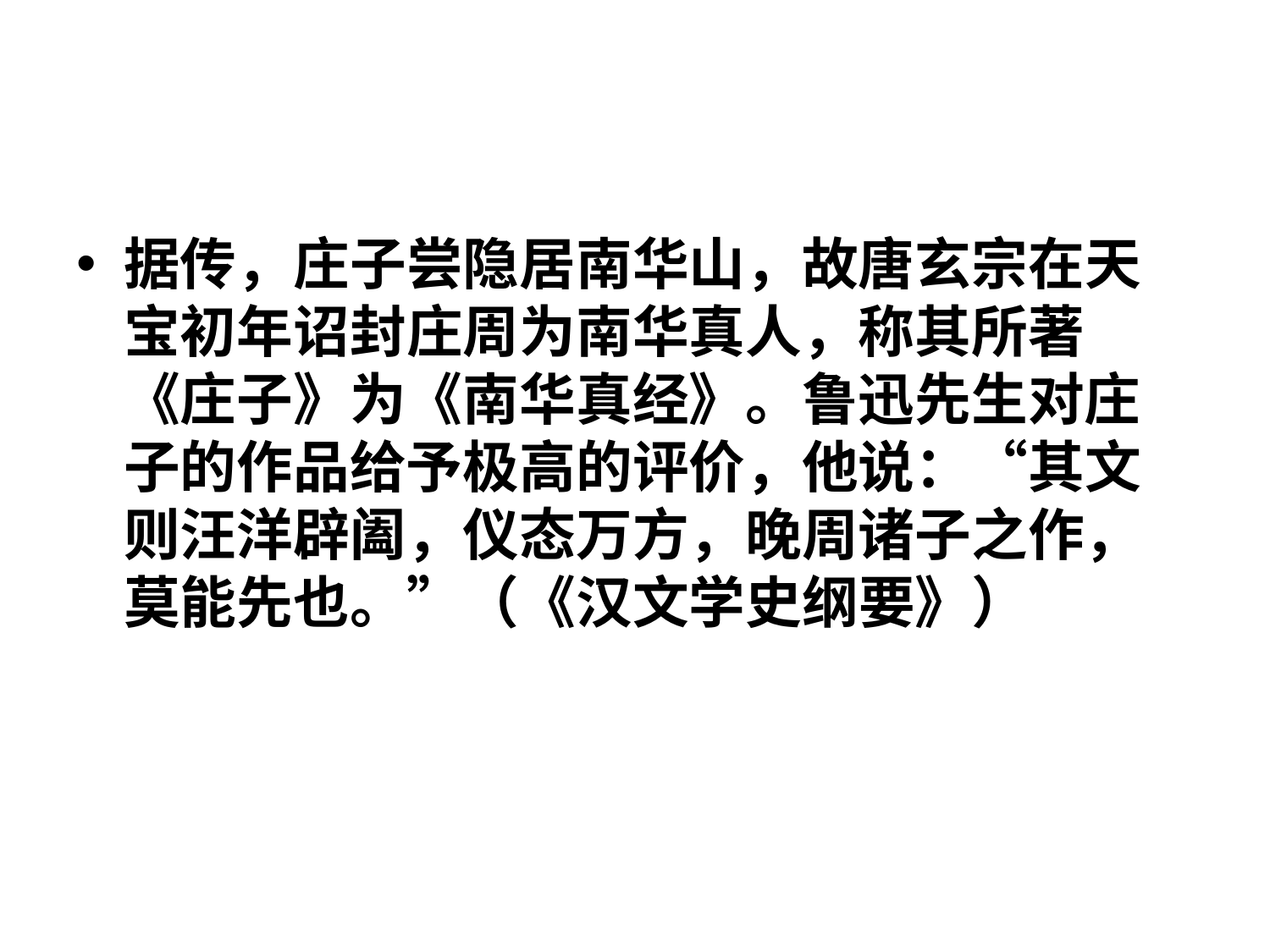

#
据传，庄子尝隐居南华山，故唐玄宗在天宝初年诏封庄周为南华真人，称其所著《庄子》为《南华真经》。鲁迅先生对庄子的作品给予极高的评价，他说：“其文则汪洋辟阖，仪态万方，晚周诸子之作，莫能先也。”（《汉文学史纲要》）